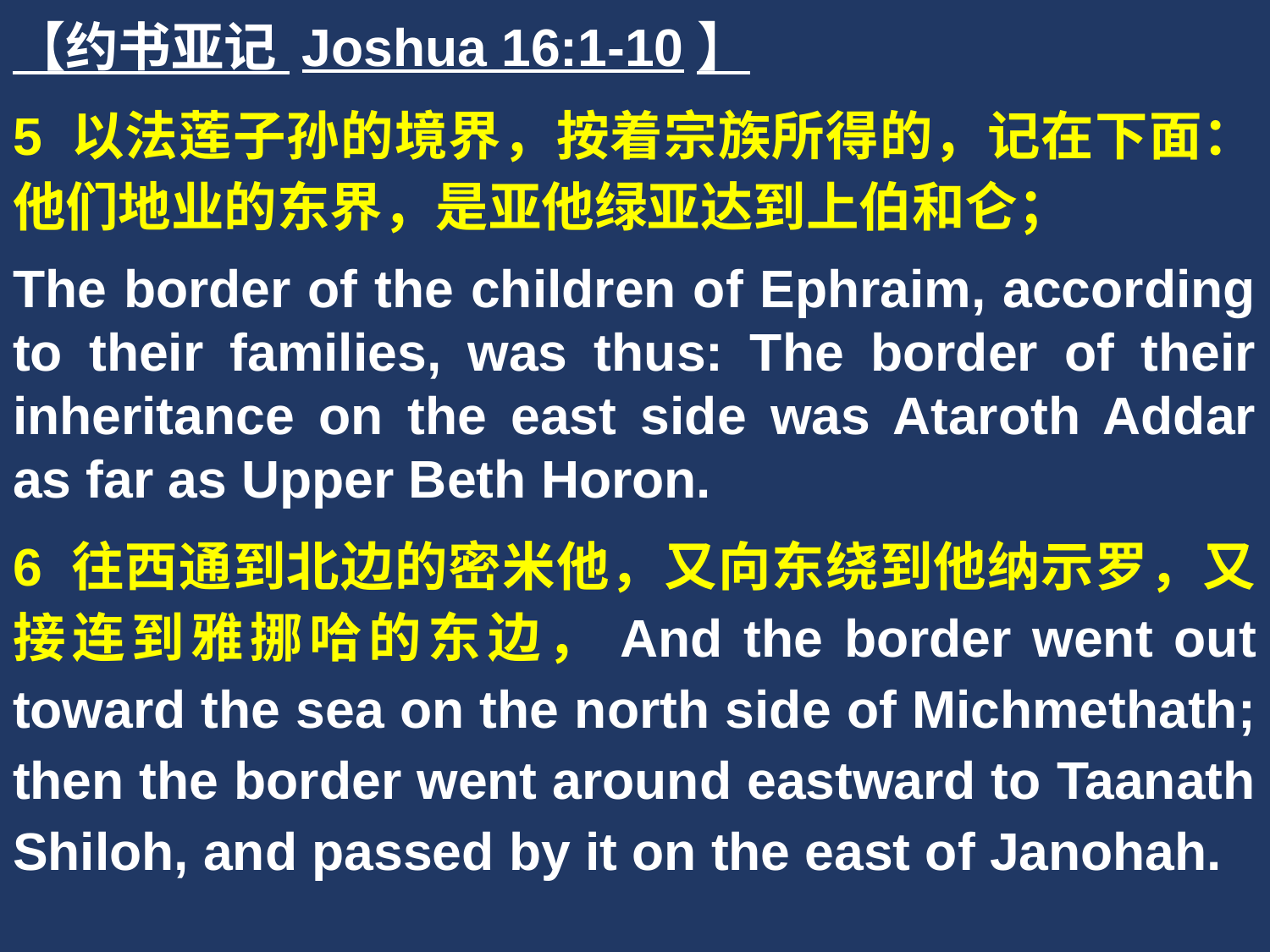

【约书亚记 Joshua 16:1-10】
5 以法莲子孙的境界，按着宗族所得的，记在下面：他们地业的东界，是亚他绿亚达到上伯和仑；
The border of the children of Ephraim, according to their families, was thus: The border of their inheritance on the east side was Ataroth Addar as far as Upper Beth Horon.
6 往西通到北边的密米他，又向东绕到他纳示罗，又接连到雅挪哈的东边，And the border went out toward the sea on the north side of Michmethath; then the border went around eastward to Taanath Shiloh, and passed by it on the east of Janohah.